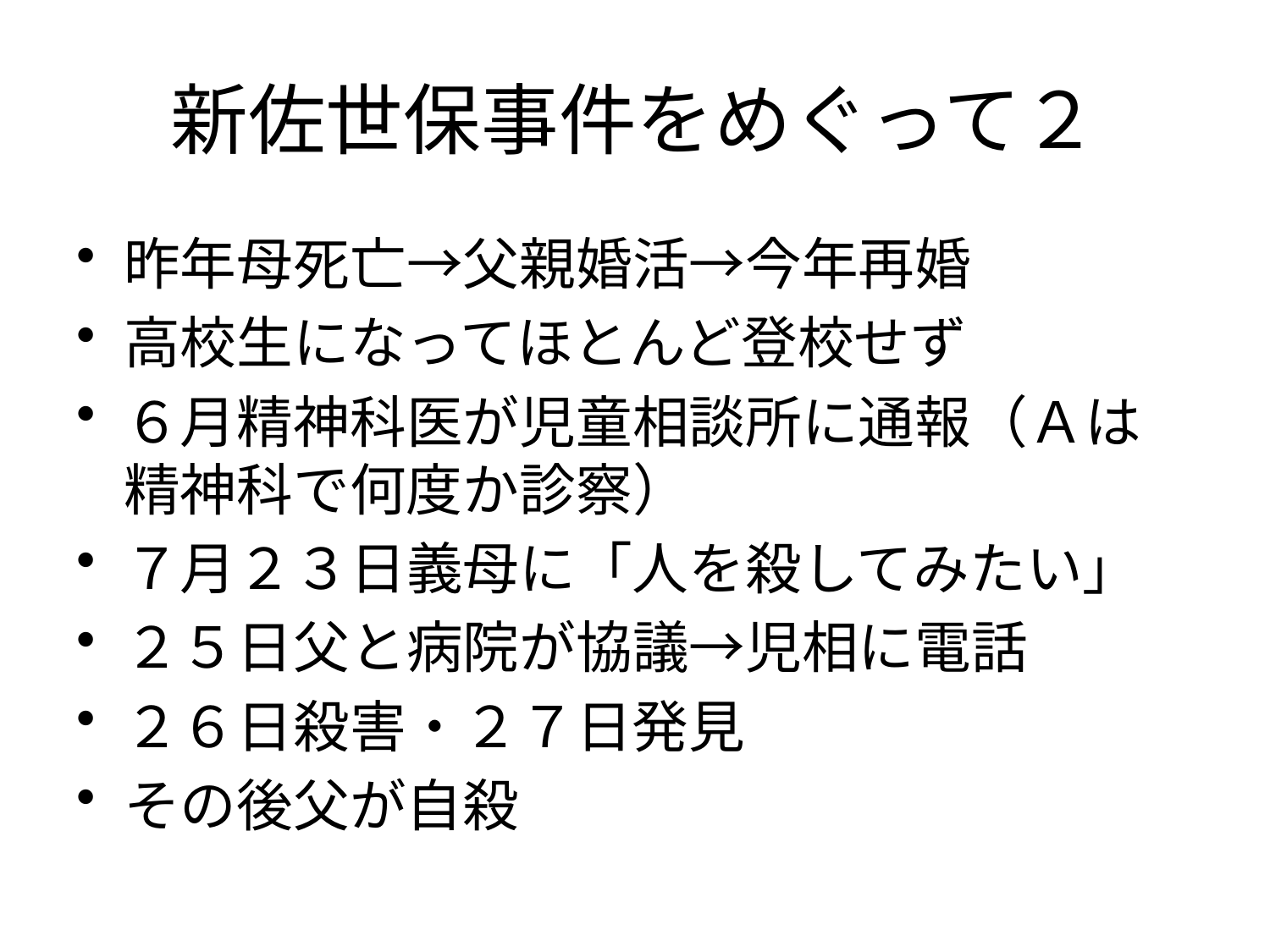

# 新佐世保事件をめぐって２
昨年母死亡→父親婚活→今年再婚
高校生になってほとんど登校せず
６月精神科医が児童相談所に通報（Ａは精神科で何度か診察）
７月２３日義母に「人を殺してみたい」
２５日父と病院が協議→児相に電話
２６日殺害・２７日発見
その後父が自殺